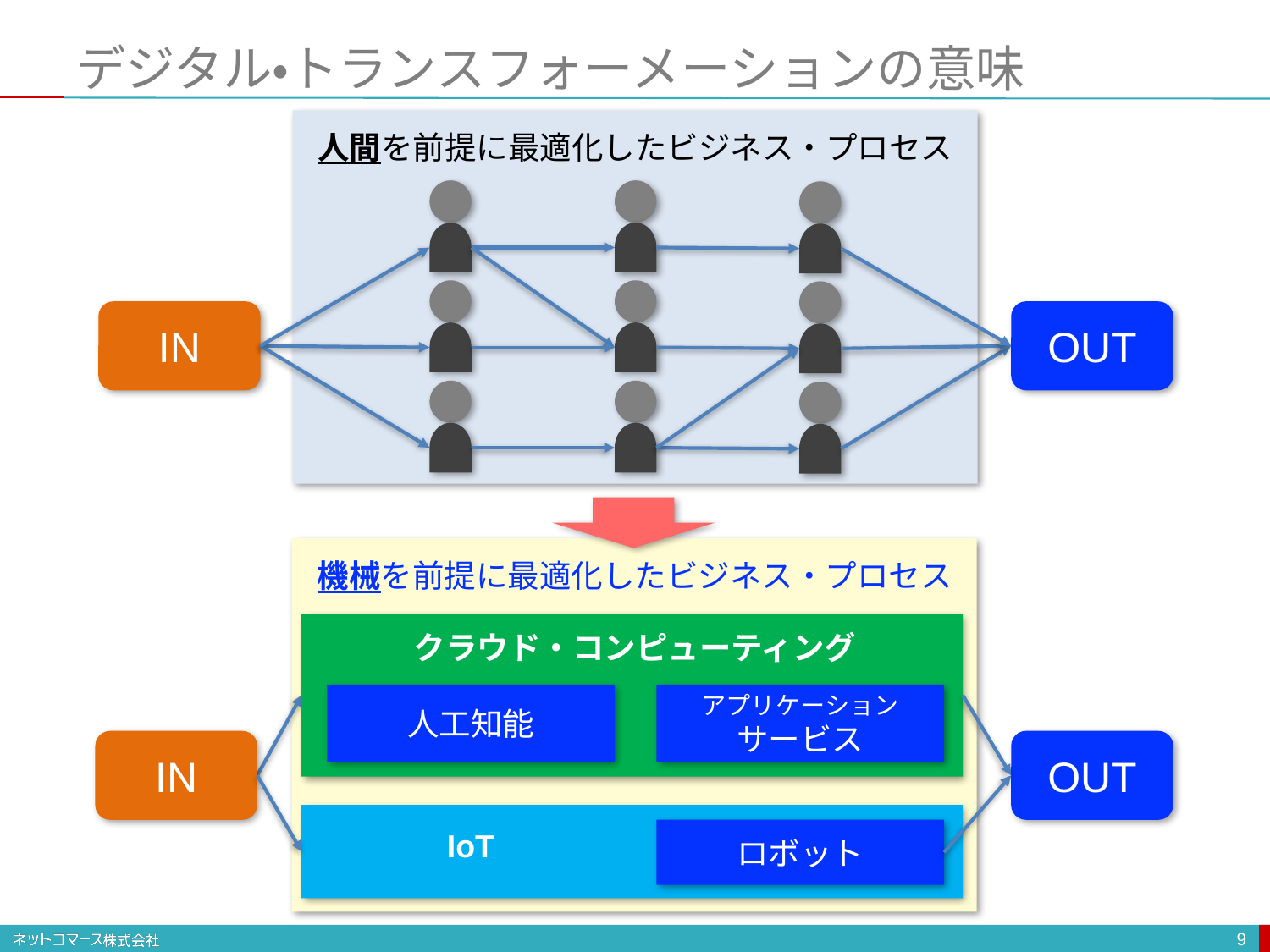

# デジタル・トランスフォーメーションの意味

人間を前提に最適化したビジネス・プロセス

IN
OUT

機械を前提に最適化したビジネス・プロセス

クラウド・コンピューティング
人工知能
アプリケーション
サービス
IN
OUT

IoT
ロボット
9